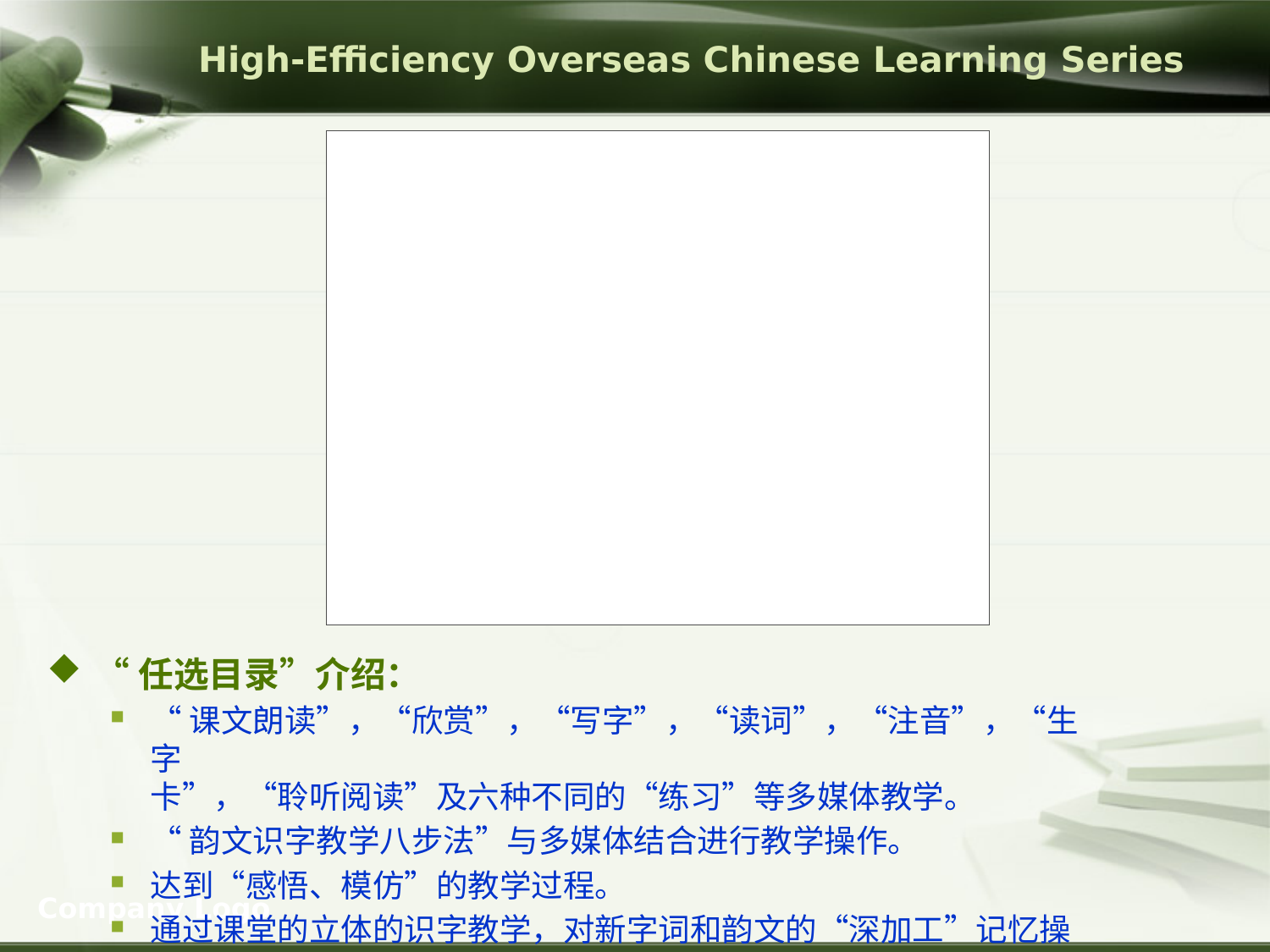

# High-Efficiency Overseas Chinese Learning Series
“任选目录”介绍：
“课文朗读”，“欣赏”，“写字”，“读词”，“注音”，“生字
卡”，“聆听阅读”及六种不同的“练习”等多媒体教学。
“韵文识字教学八步法”与多媒体结合进行教学操作。
达到“感悟、模仿”的教学过程。
通过课堂的立体的识字教学，对新字词和韵文的“深加工”记忆操作。
Company Logo